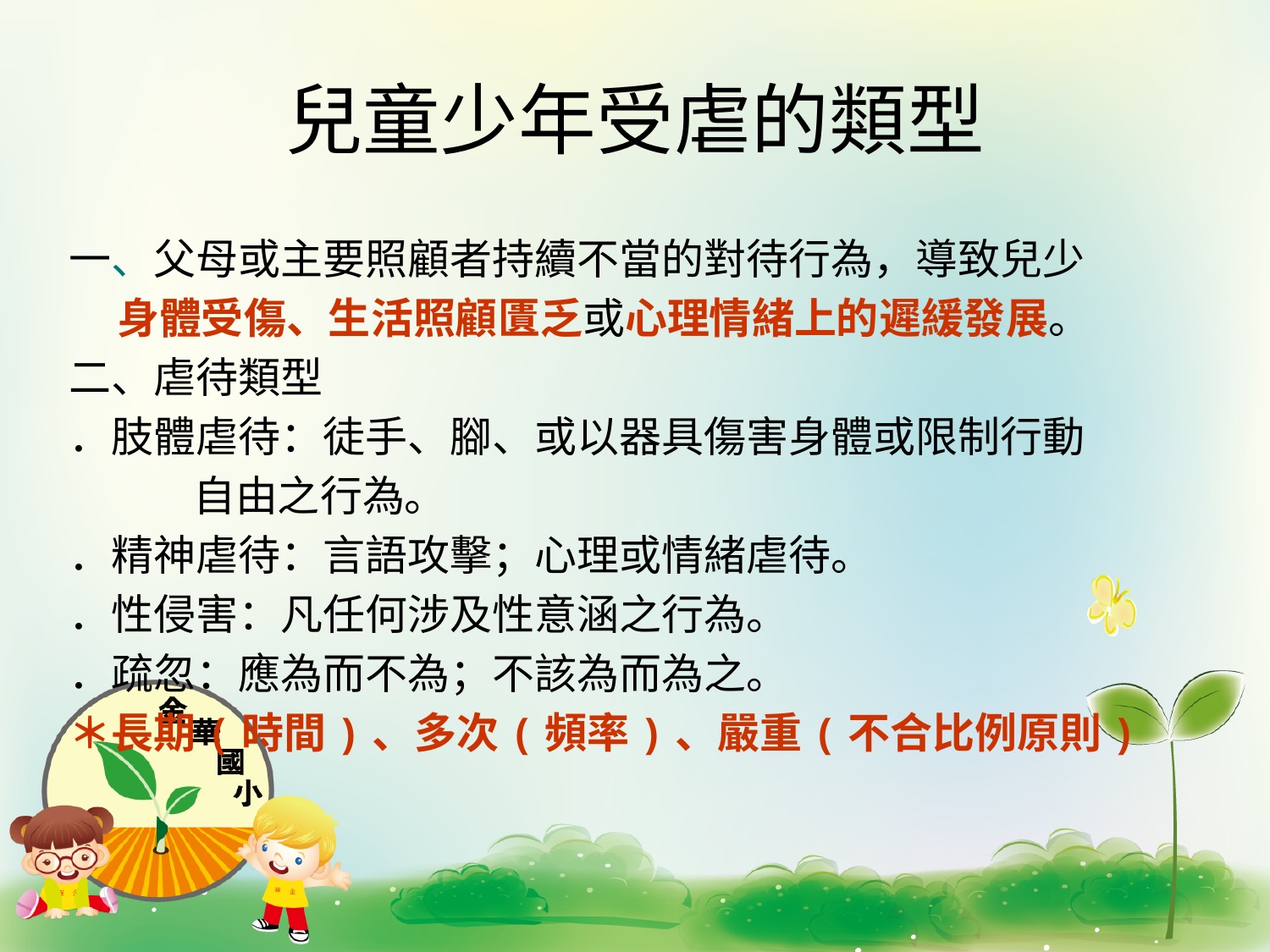

# 兒童少年受虐的類型

一、父母或主要照顧者持續不當的對待行為，導致兒少
    身體受傷、生活照顧匱乏或心理情緒上的遲緩發展。
二、虐待類型
．肢體虐待：徒手、腳、或以器具傷害身體或限制行動
            自由之行為。
．精神虐待：言語攻擊；心理或情緒虐待。
．性侵害：凡任何涉及性意涵之行為。
．疏忽：應為而不為；不該為而為之。
＊長期(時間)、多次(頻率)、嚴重(不合比例原則)